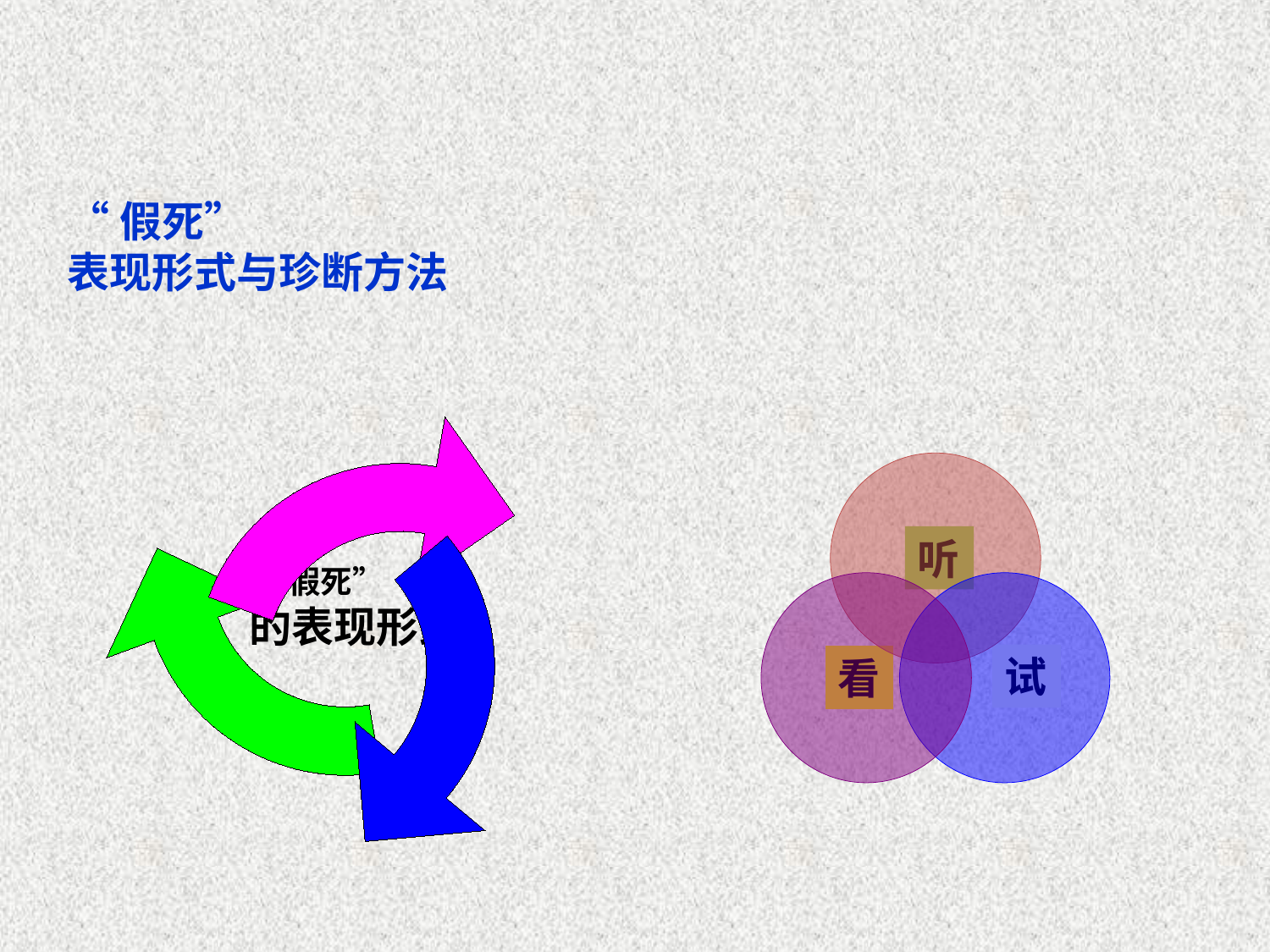

“假死”
表现形式与珍断方法
听
“假死”
的表现形式
试
看